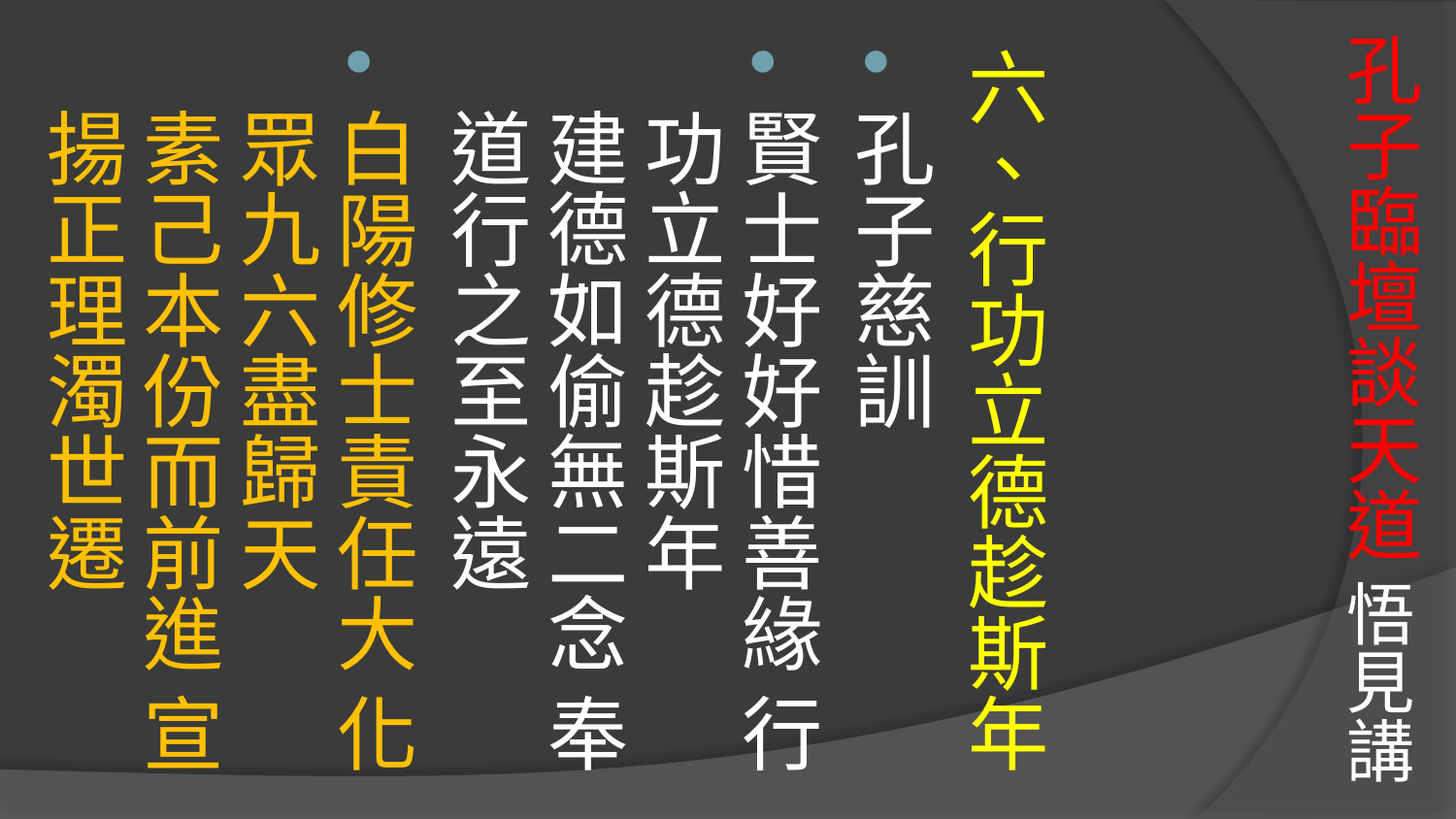

# 孔子臨壇談天道 悟見講
六、行功立德趁斯年
孔子慈訓
賢士好好惜善緣 行功立德趁斯年
建德如偷無二念 奉道行之至永遠
白陽修士責任大 化眾九六盡歸天
素己本份而前進 宣揚正理濁世遷